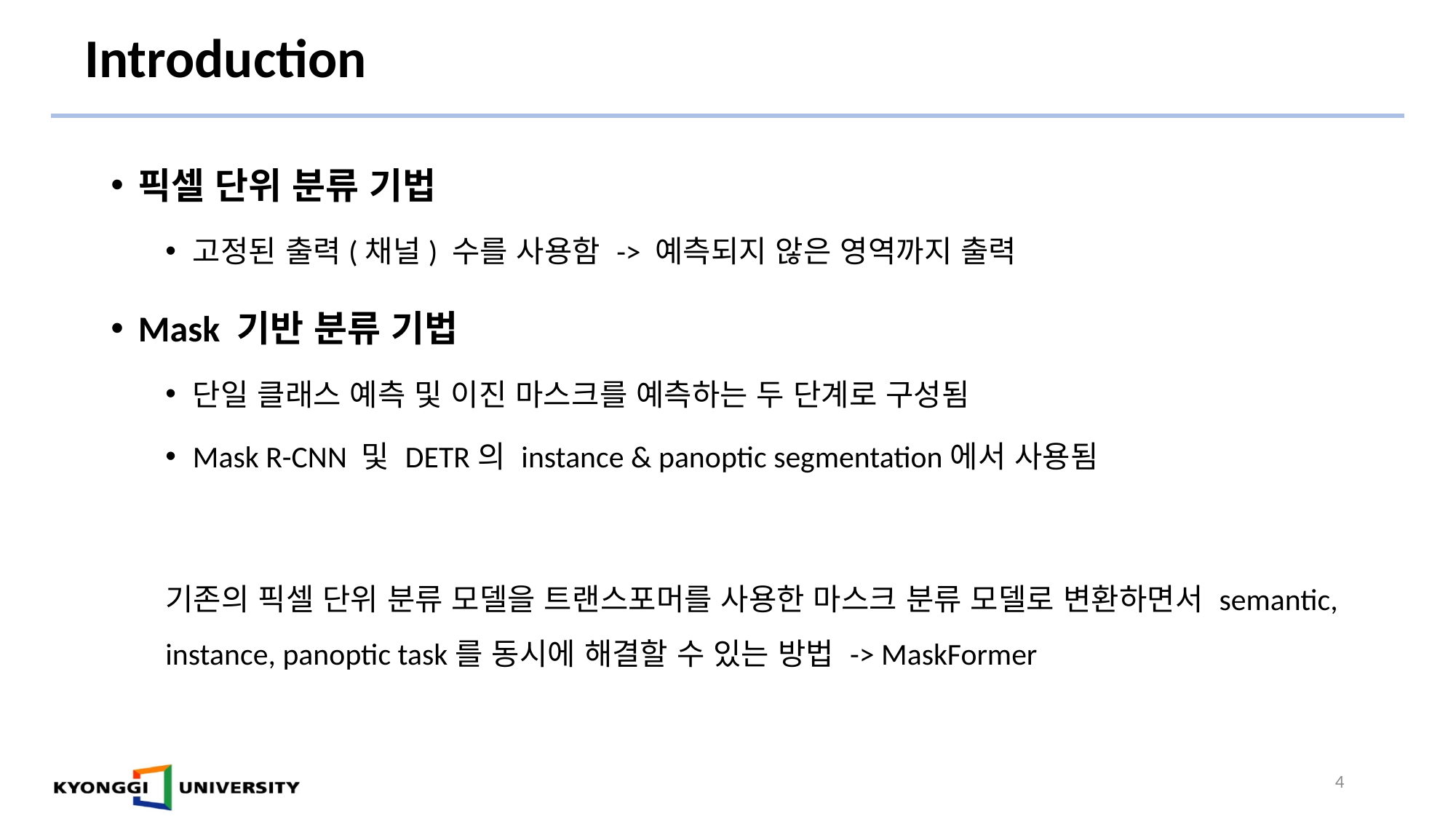

# Introduction
픽셀 단위 분류 기법
고정된 출력(채널) 수를 사용함 -> 예측되지 않은 영역까지 출력
Mask 기반 분류 기법
단일 클래스 예측 및 이진 마스크를 예측하는 두 단계로 구성됨
Mask R-CNN 및 DETR의 instance & panoptic segmentation에서 사용됨

기존의 픽셀 단위 분류 모델을 트랜스포머를 사용한 마스크 분류 모델로 변환하면서 semantic, instance, panoptic task를 동시에 해결할 수 있는 방법 -> MaskFormer

4